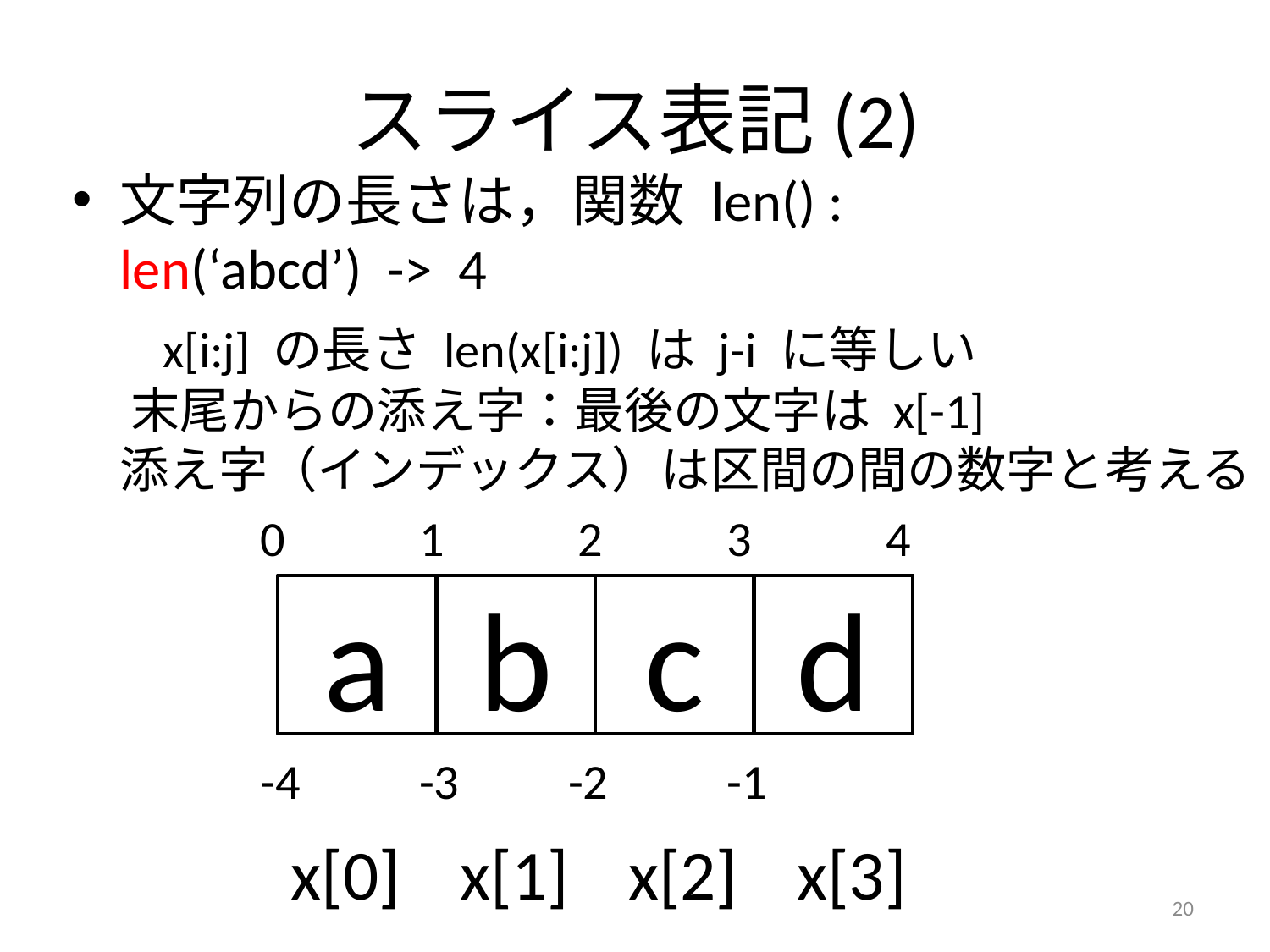

# スライス表記(2)
文字列の長さは，関数 len() :
len(‘abcd’)  ->  4
　  x[i:j] の長さ len(x[i:j]) は j-i に等しい
 末尾からの添え字：最後の文字は x[-1]
添え字（インデックス）は区間の間の数字と考える
0
1
2
3
4
a
b
c
d
-4
-3
-2
-1
x[0]
x[1]
x[2]
x[3]
20